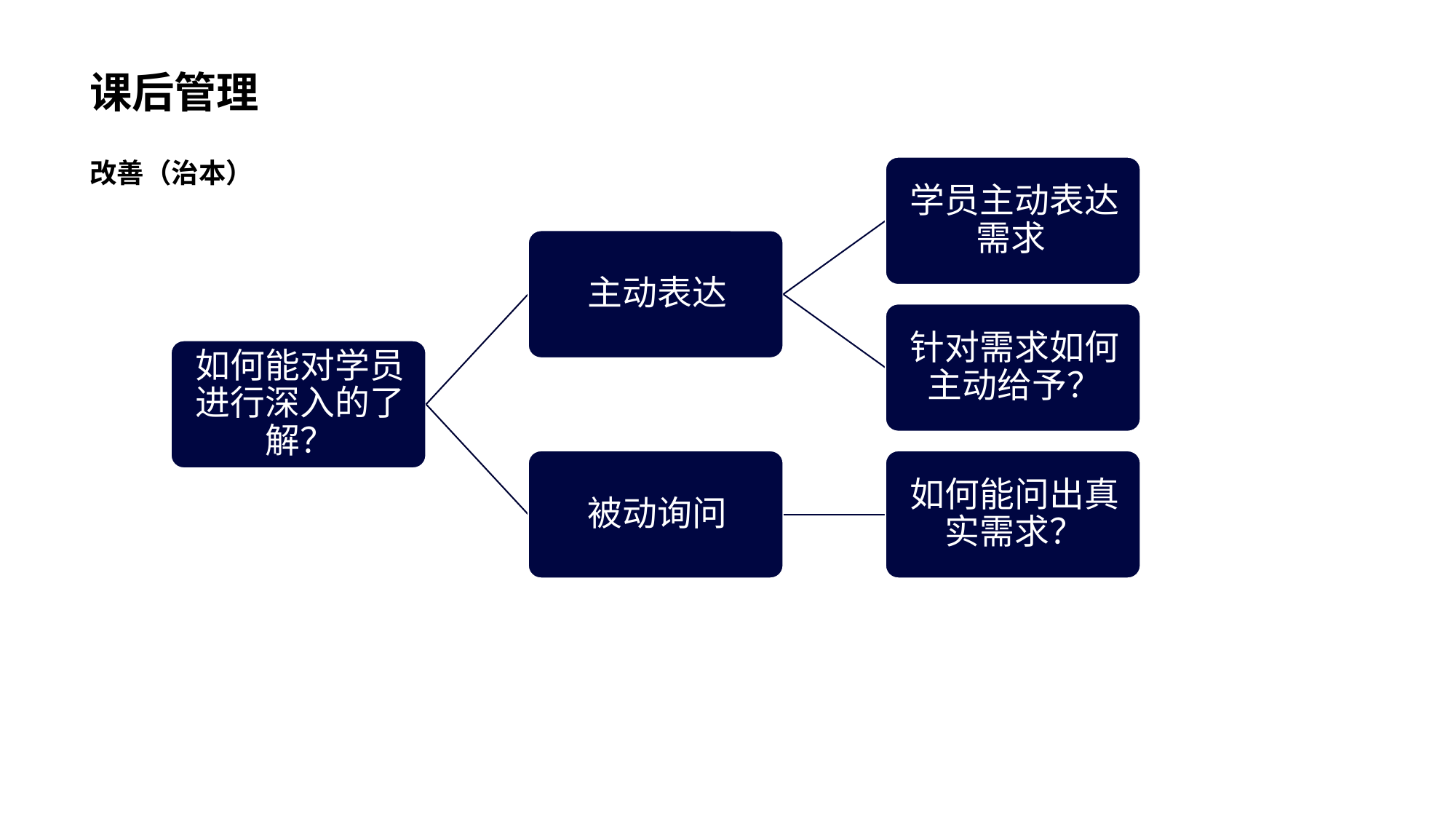

课后管理
如何能对学员进行深入的了解？

主动表达

学员主动表达需求

针对需求如何主动给予？

被动询问

如何能问出真实需求？
改善（治本）